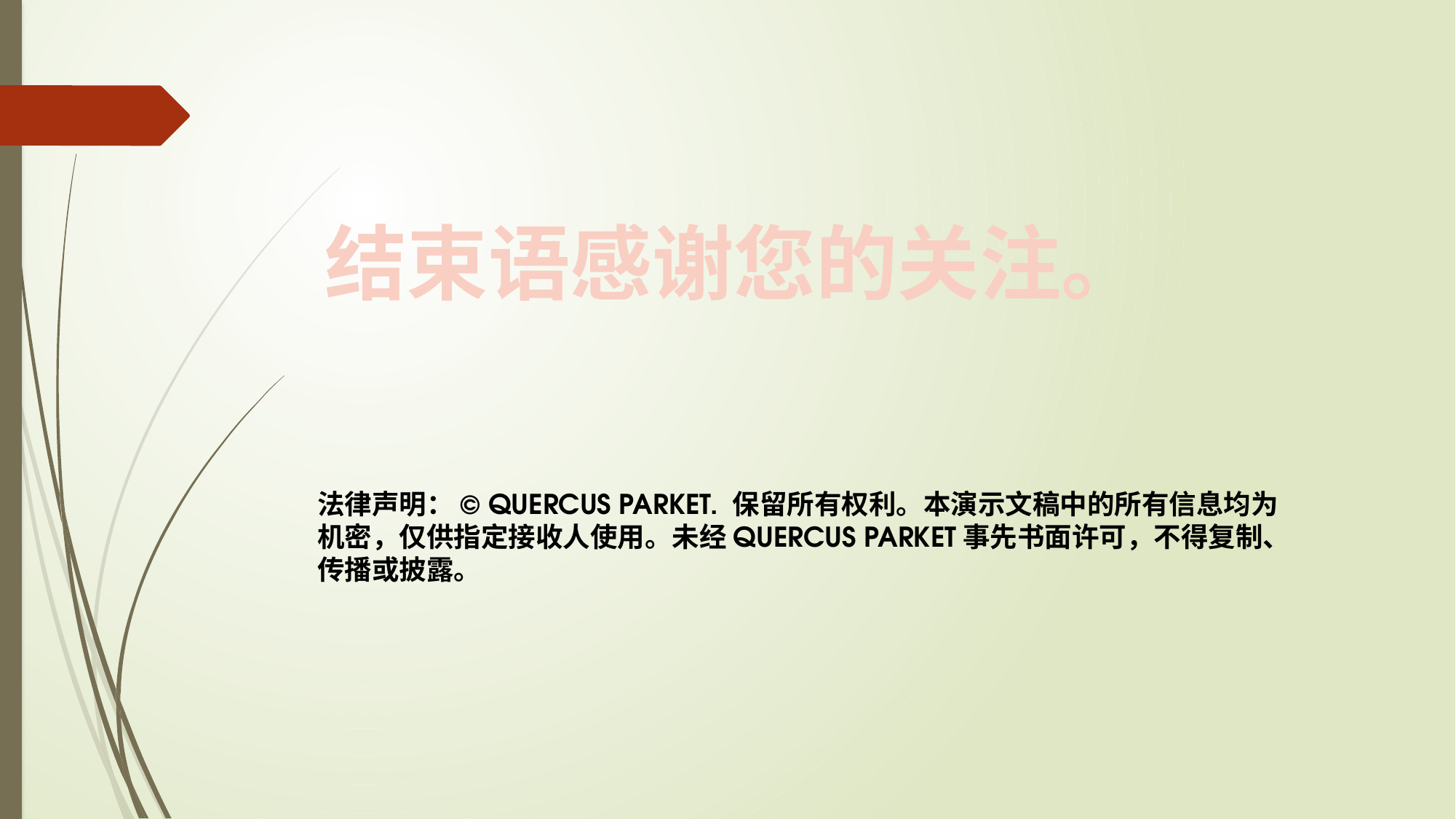

结束语感谢您的关注。
法律声明：© QUERCUS PARKET. 保留所有权利。本演示文稿中的所有信息均为机密，仅供指定接收人使用。未经QUERCUS PARKET事先书面许可，不得复制、传播或披露。